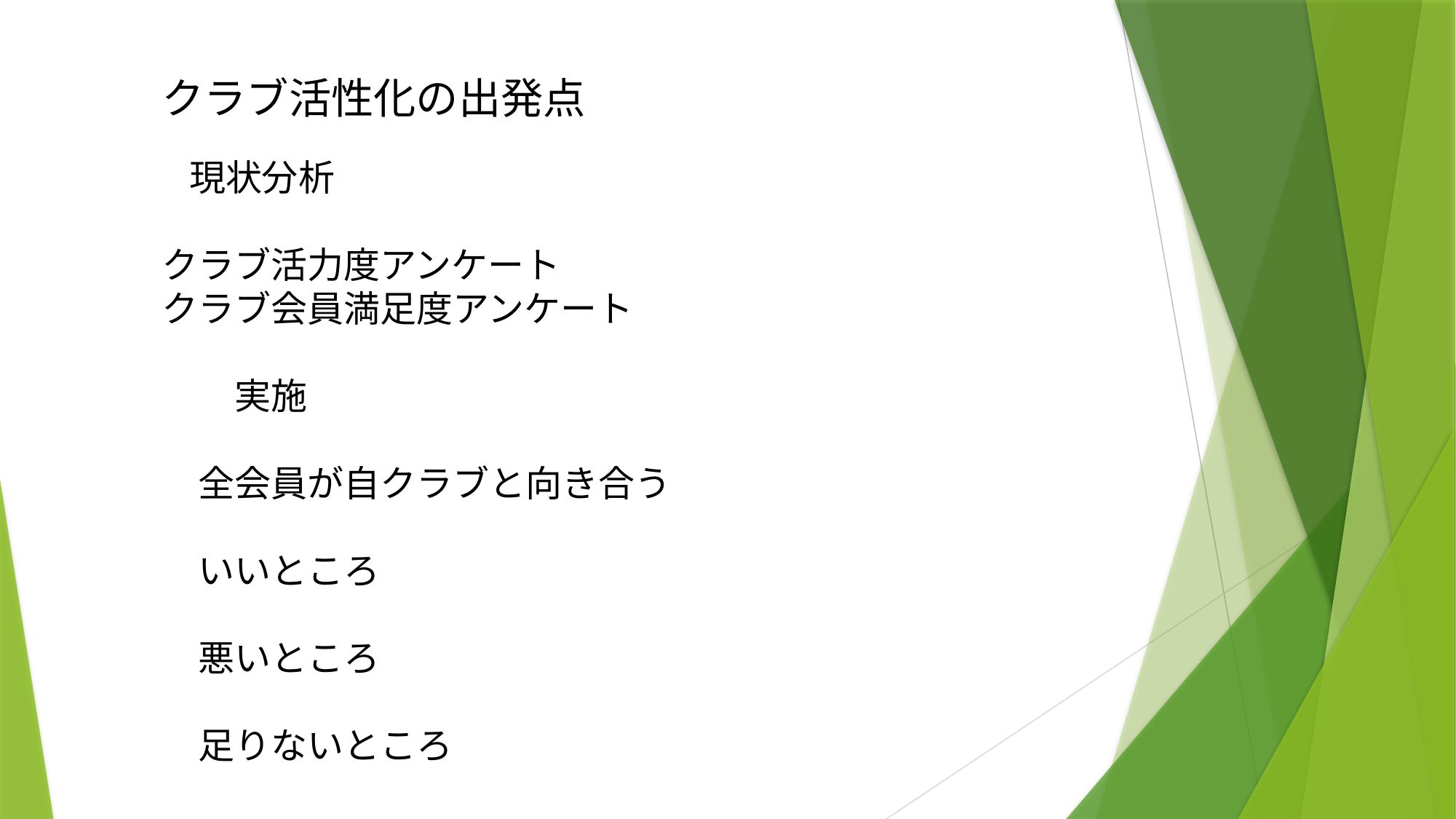

クラブ活性化の出発点

　現状分析

クラブ活力度アンケート
クラブ会員満足度アンケート

　　実施

　全会員が自クラブと向き合う

　いいところ

　悪いところ

　足りないところ